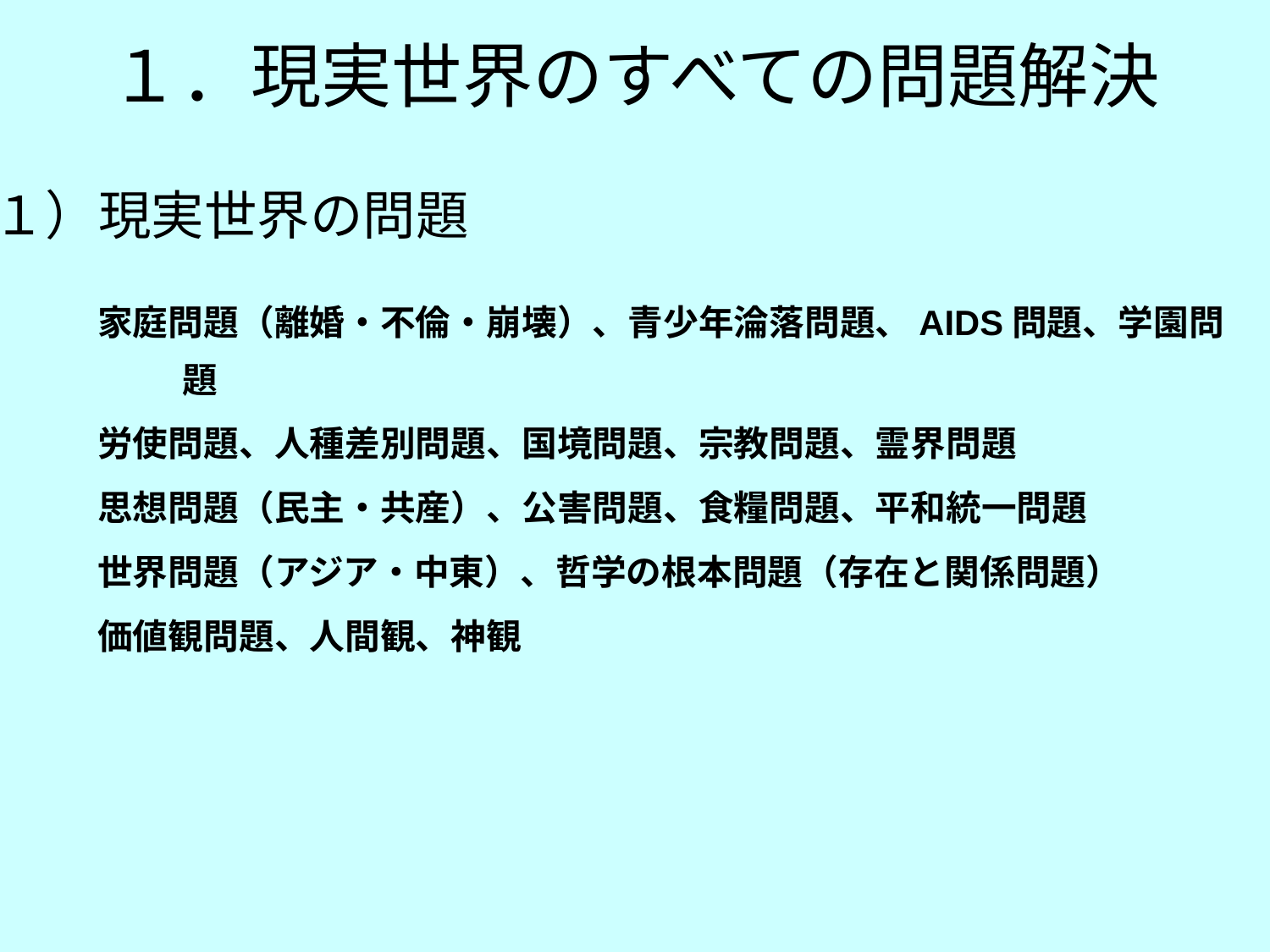

１．現実世界のすべての問題解決
１）現実世界の問題
家庭問題（離婚・不倫・崩壊）、青少年淪落問題、AIDS問題、学園問題
労使問題、人種差別問題、国境問題、宗教問題、霊界問題
思想問題（民主・共産）、公害問題、食糧問題、平和統一問題
世界問題（アジア・中東）、哲学の根本問題（存在と関係問題）
価値観問題、人間観、神観